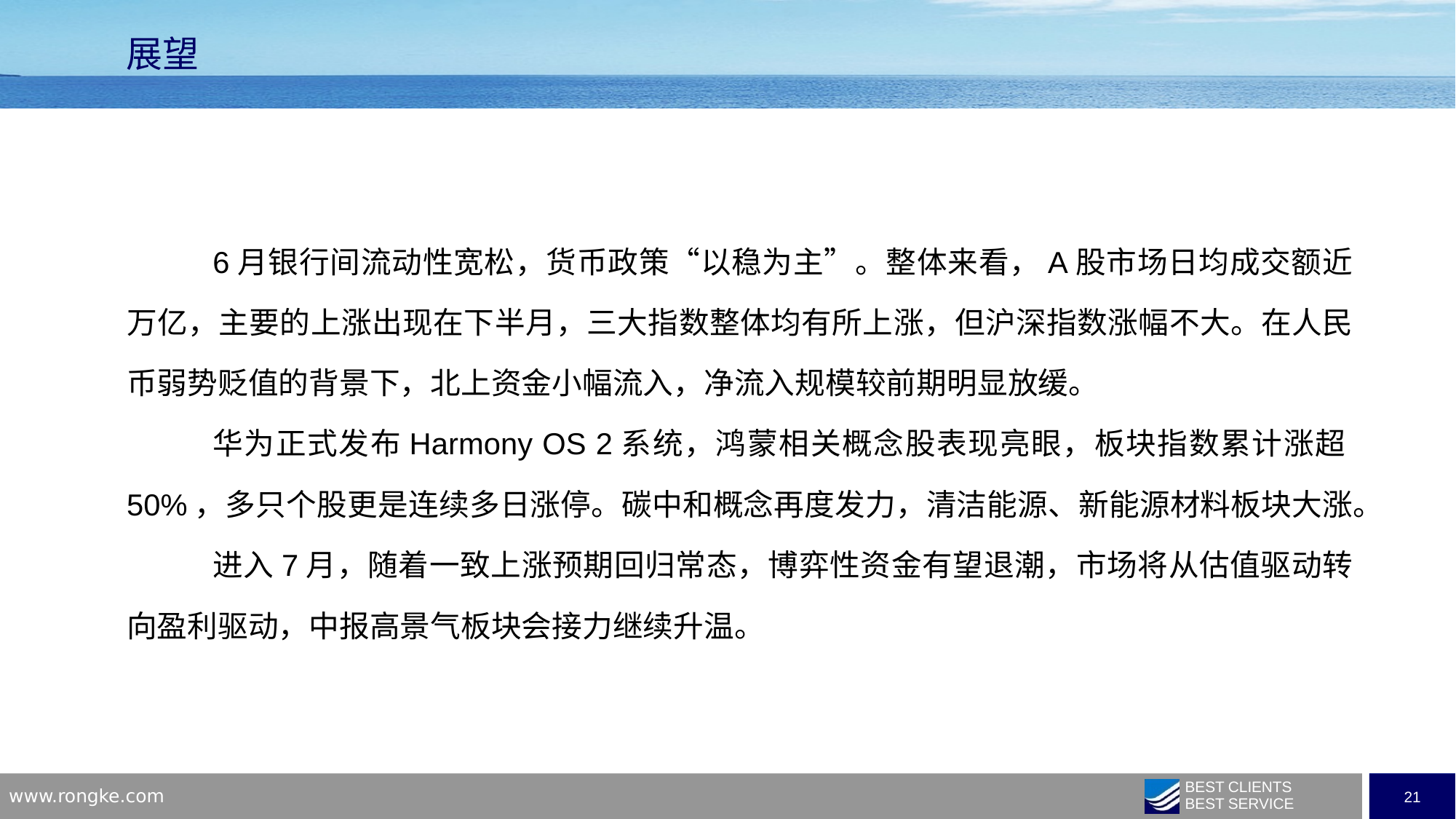

展望

6月银行间流动性宽松，货币政策“以稳为主”。整体来看，A股市场日均成交额近万亿，主要的上涨出现在下半月，三大指数整体均有所上涨，但沪深指数涨幅不大。在人民币弱势贬值的背景下，北上资金小幅流入，净流入规模较前期明显放缓。
华为正式发布Harmony OS 2系统，鸿蒙相关概念股表现亮眼，板块指数累计涨超50%，多只个股更是连续多日涨停。碳中和概念再度发力，清洁能源、新能源材料板块大涨。
进入7月，随着一致上涨预期回归常态，博弈性资金有望退潮，市场将从估值驱动转向盈利驱动，中报高景气板块会接力继续升温。